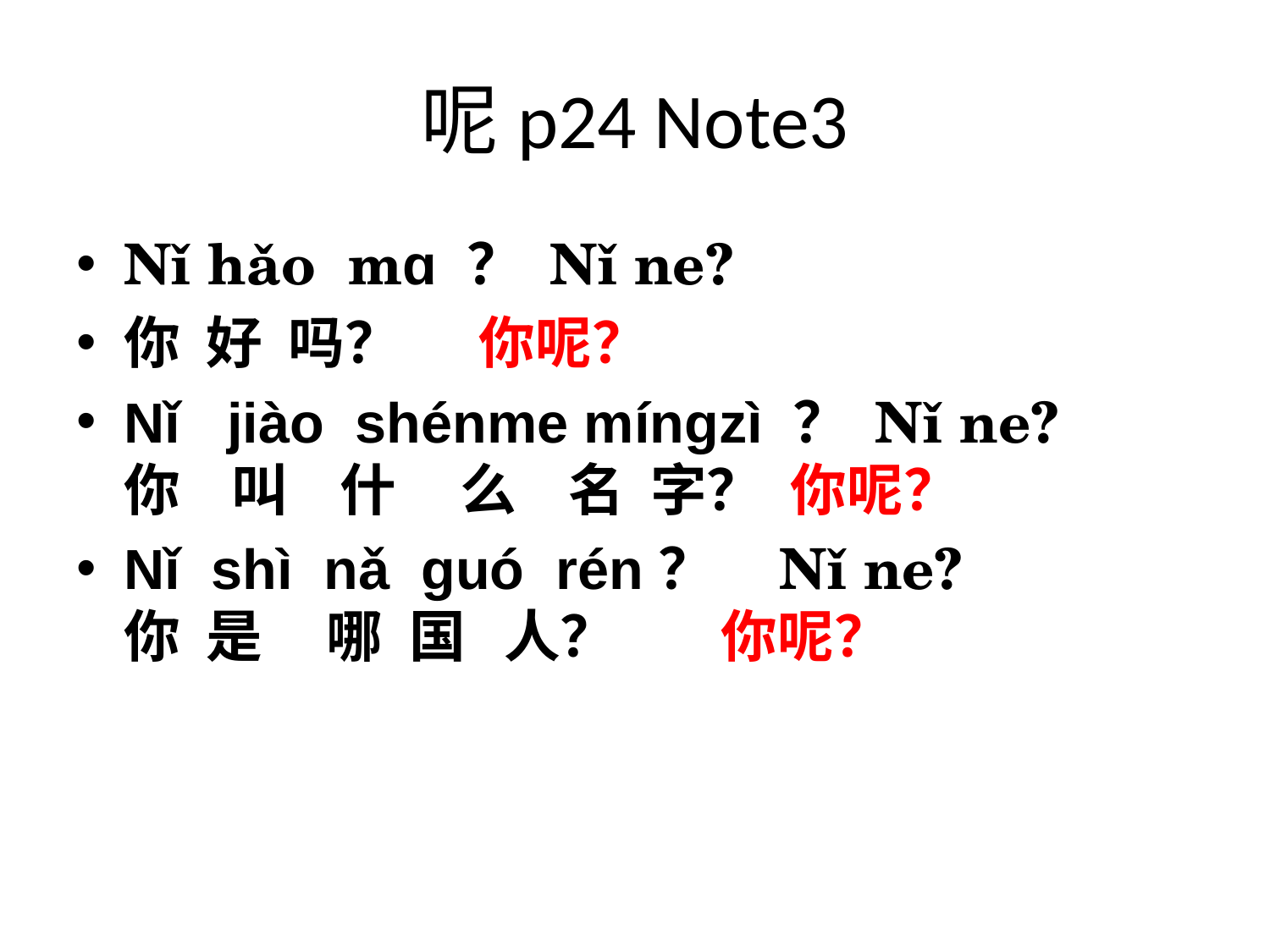

# 呢p24 Note3
Nǐ hǎo  mɑ ？ Nǐ ne?
你  好  吗？      你呢？
Nǐ   jiào  shénme míngzì ？ Nǐ ne?
你    叫    什     么    名  字？  你呢？
Nǐ  shì  nǎ  ɡuó  rén？    Nǐ ne?
你  是     哪  国   人？        你呢？